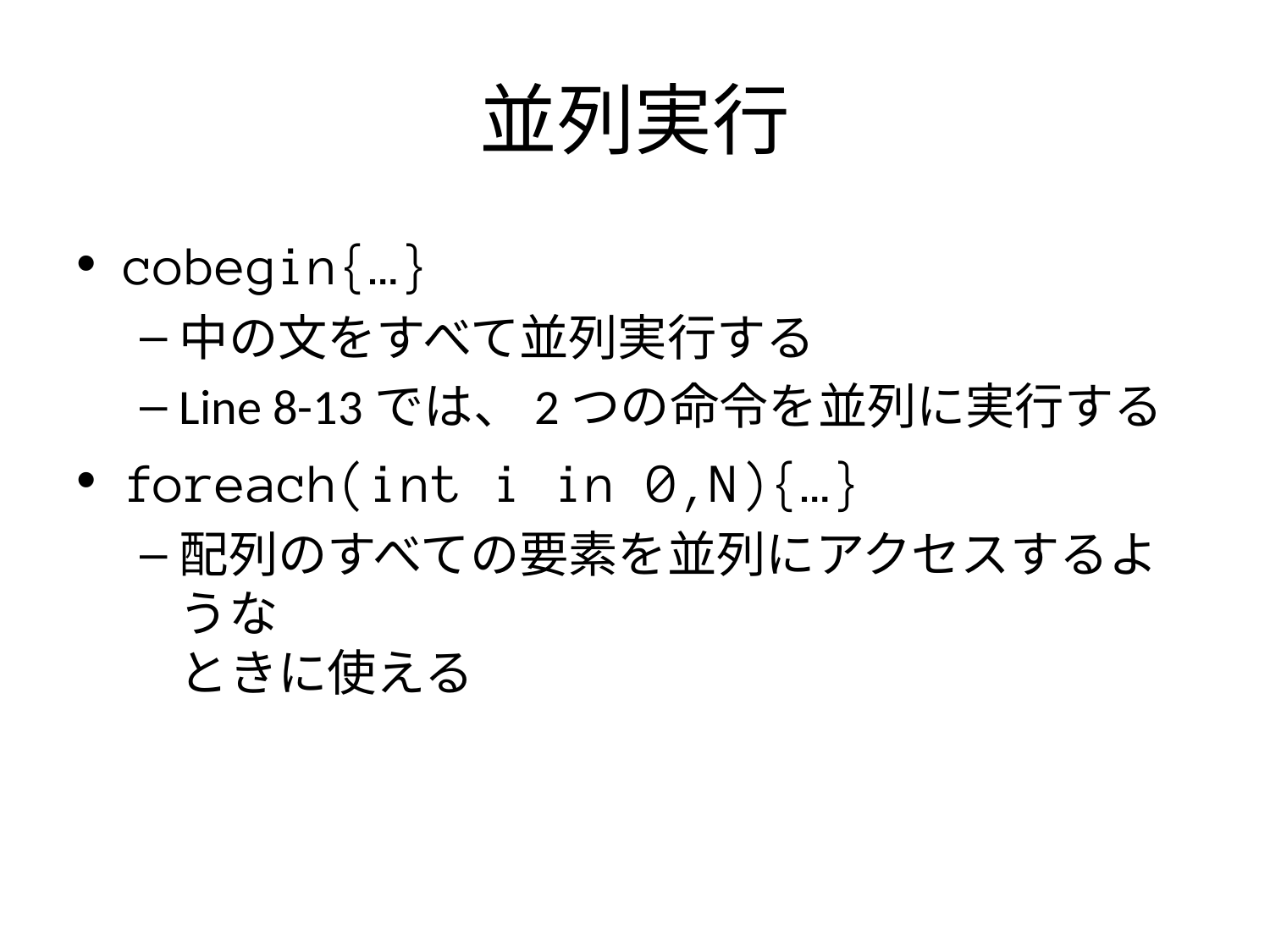

# 並列実行
cobegin{…}
中の文をすべて並列実行する
Line 8-13では、2つの命令を並列に実行する
foreach(int i in 0,N){…}
配列のすべての要素を並列にアクセスするような
ときに使える